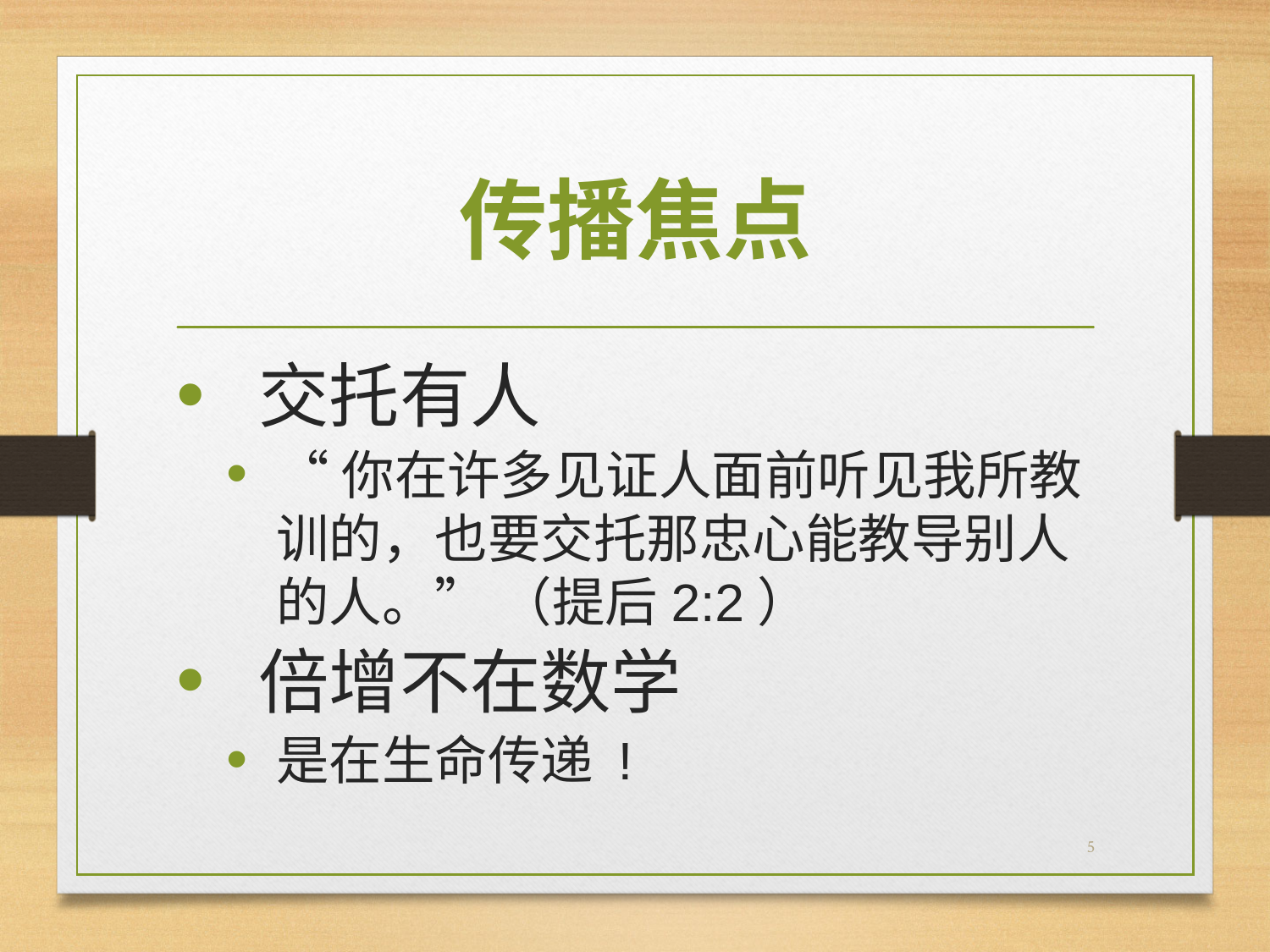

# 传播焦点
 交托有人
“你在许多见证人面前听见我所教训的，也要交托那忠心能教导别人的人。” （提后2:2）
 倍增不在数学
是在生命传递 !
5